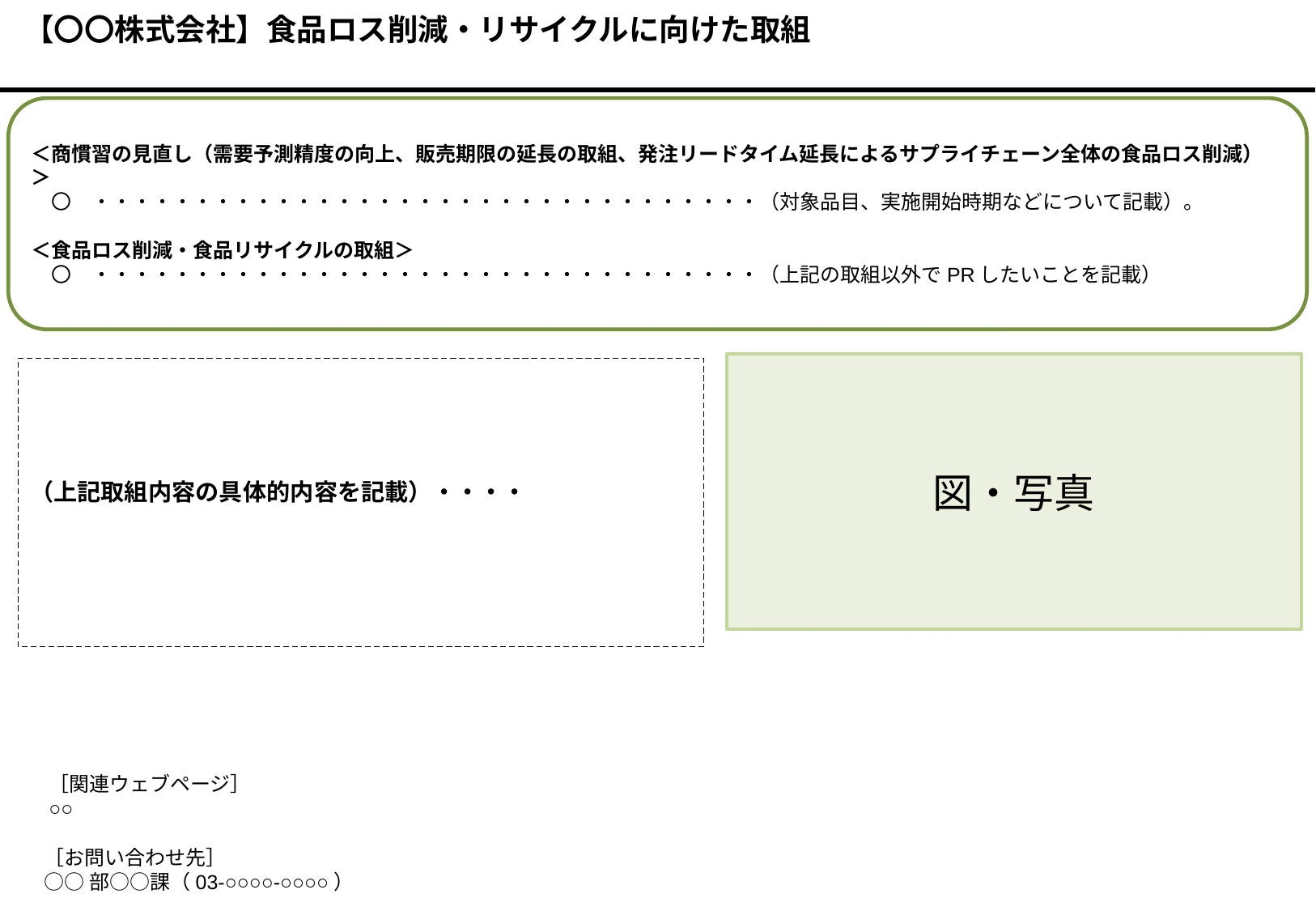

【〇〇株式会社】食品ロス削減・リサイクルに向けた取組
＜商慣習の見直し（需要予測精度の向上、販売期限の延長の取組、発注リードタイム延長によるサプライチェーン全体の食品ロス削減）＞
　〇　・・・・・・・・・・・・・・・・・・・・・・・・・・・・・・・・・（対象品目、実施開始時期などについて記載）。

＜食品ロス削減・食品リサイクルの取組＞
　〇　・・・・・・・・・・・・・・・・・・・・・・・・・・・・・・・・・（上記の取組以外でPRしたいことを記載）
図・写真

（上記取組内容の具体的内容を記載）・・・・

［関連ウェブページ］
○○
［お問い合わせ先］
○○部○○課（03-○○○○-○○○○）